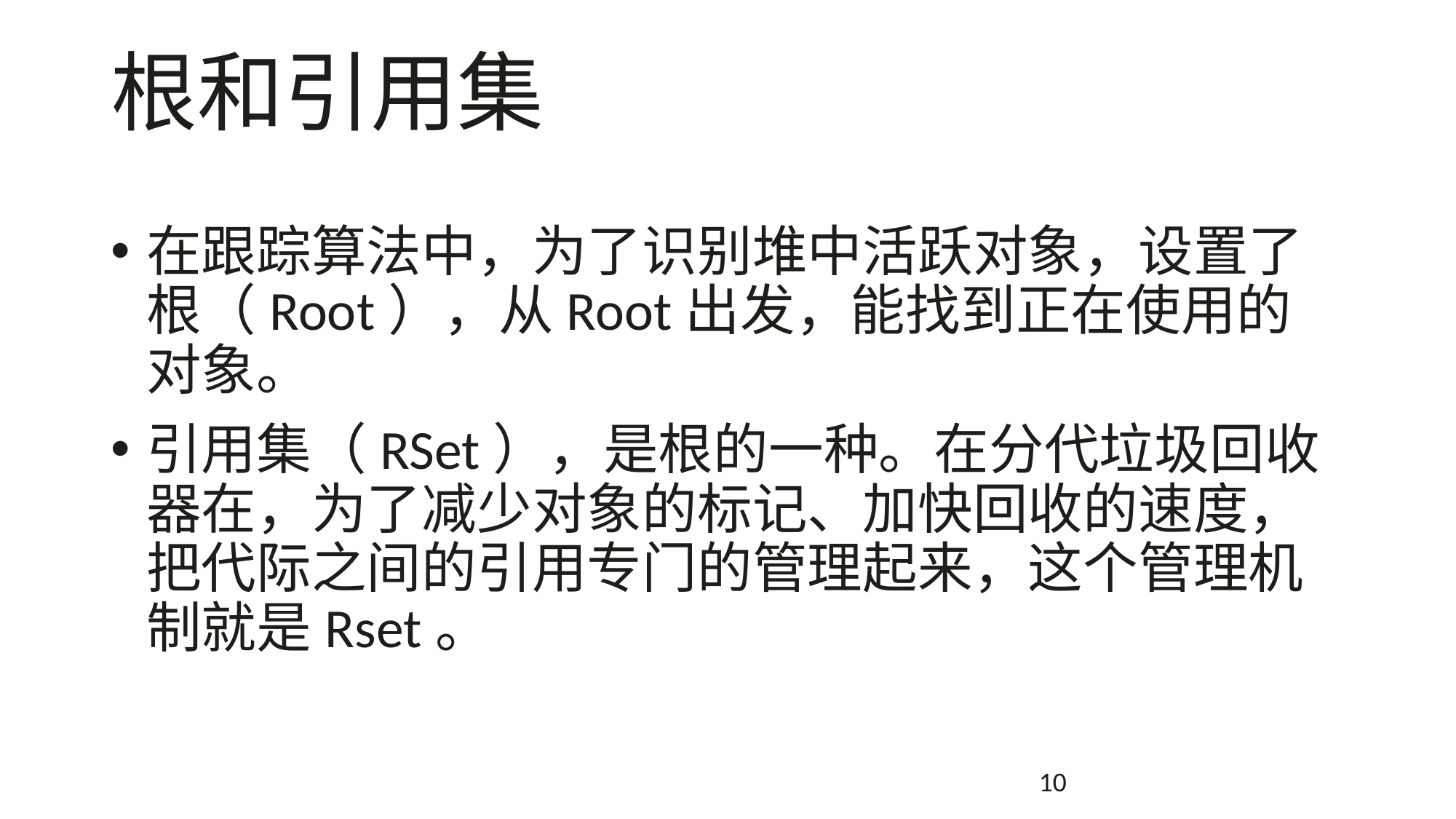

# 根和引用集
在跟踪算法中，为了识别堆中活跃对象，设置了根（Root），从Root出发，能找到正在使用的对象。
引用集（RSet），是根的一种。在分代垃圾回收器在，为了减少对象的标记、加快回收的速度，把代际之间的引用专门的管理起来，这个管理机制就是Rset。
10